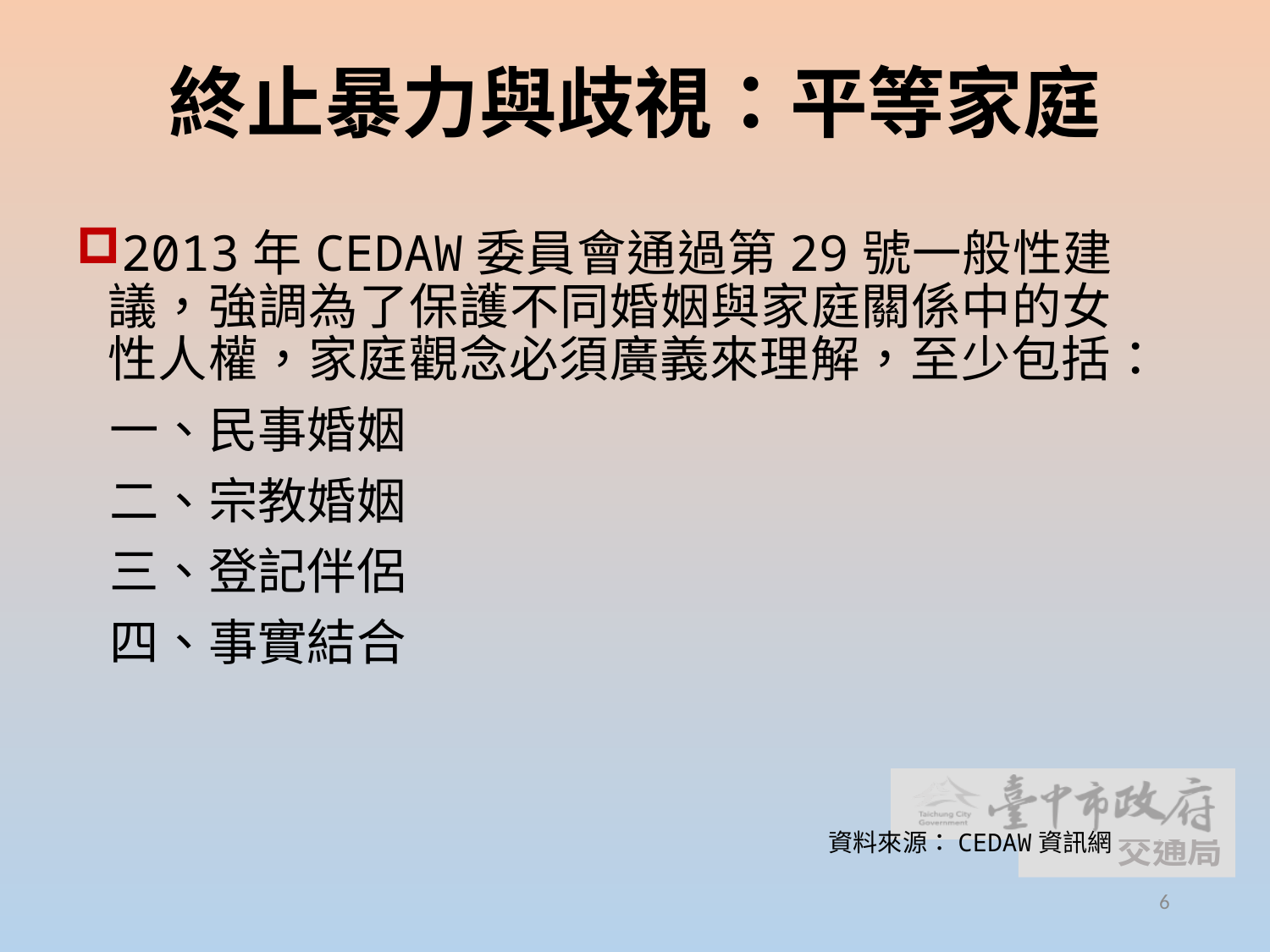

6
# 終止暴力與歧視：平等家庭
2013年CEDAW委員會通過第29號一般性建議，強調為了保護不同婚姻與家庭關係中的女性人權，家庭觀念必須廣義來理解，至少包括：
  一、民事婚姻
  二、宗教婚姻
  三、登記伴侶
  四、事實結合

資料來源：CEDAW資訊網